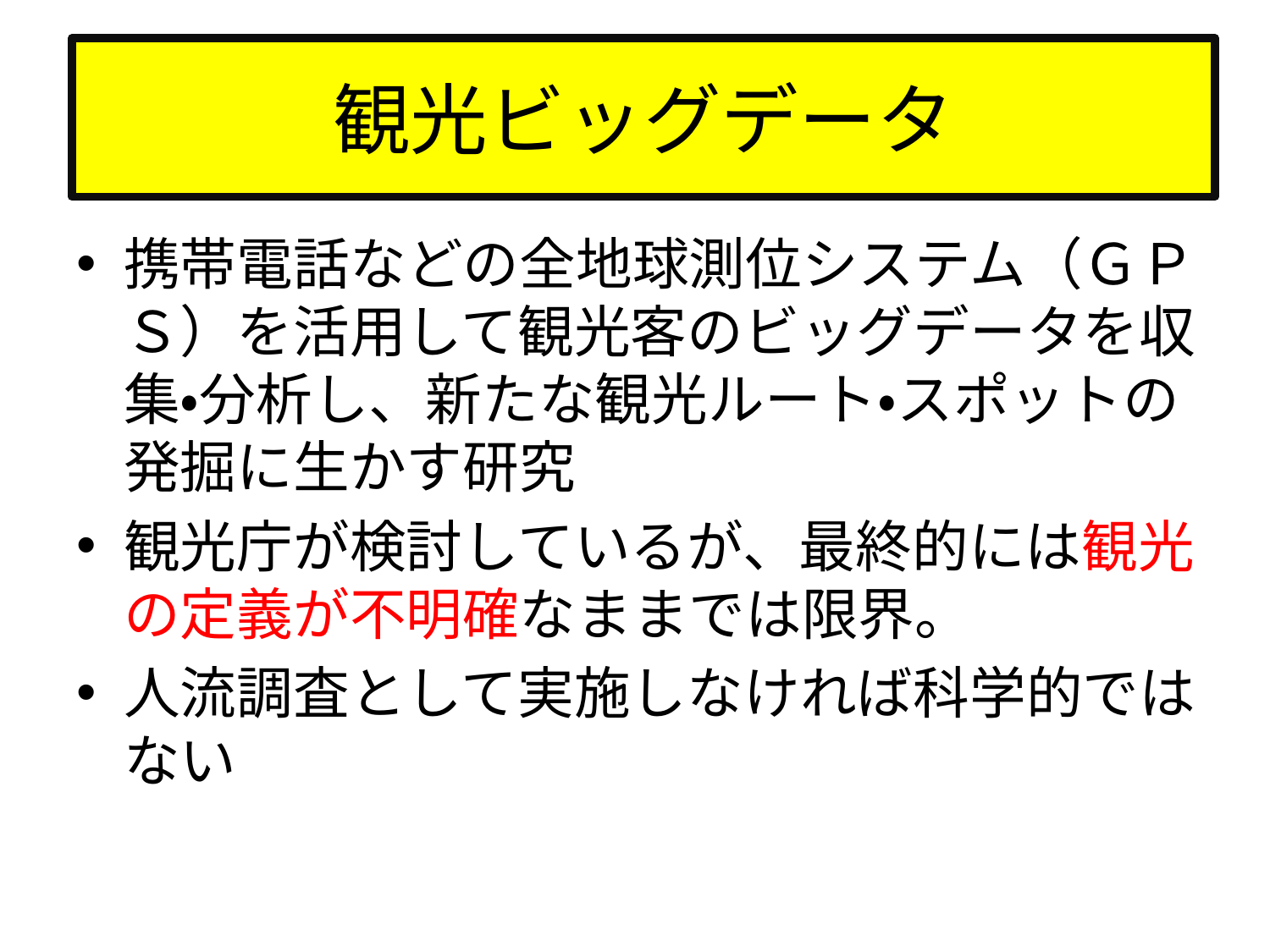

# 観光ビッグデータ
携帯電話などの全地球測位システム（ＧＰＳ）を活用して観光客のビッグデータを収集・分析し、新たな観光ルート・スポットの発掘に生かす研究
観光庁が検討しているが、最終的には観光の定義が不明確なままでは限界。
人流調査として実施しなければ科学的ではない